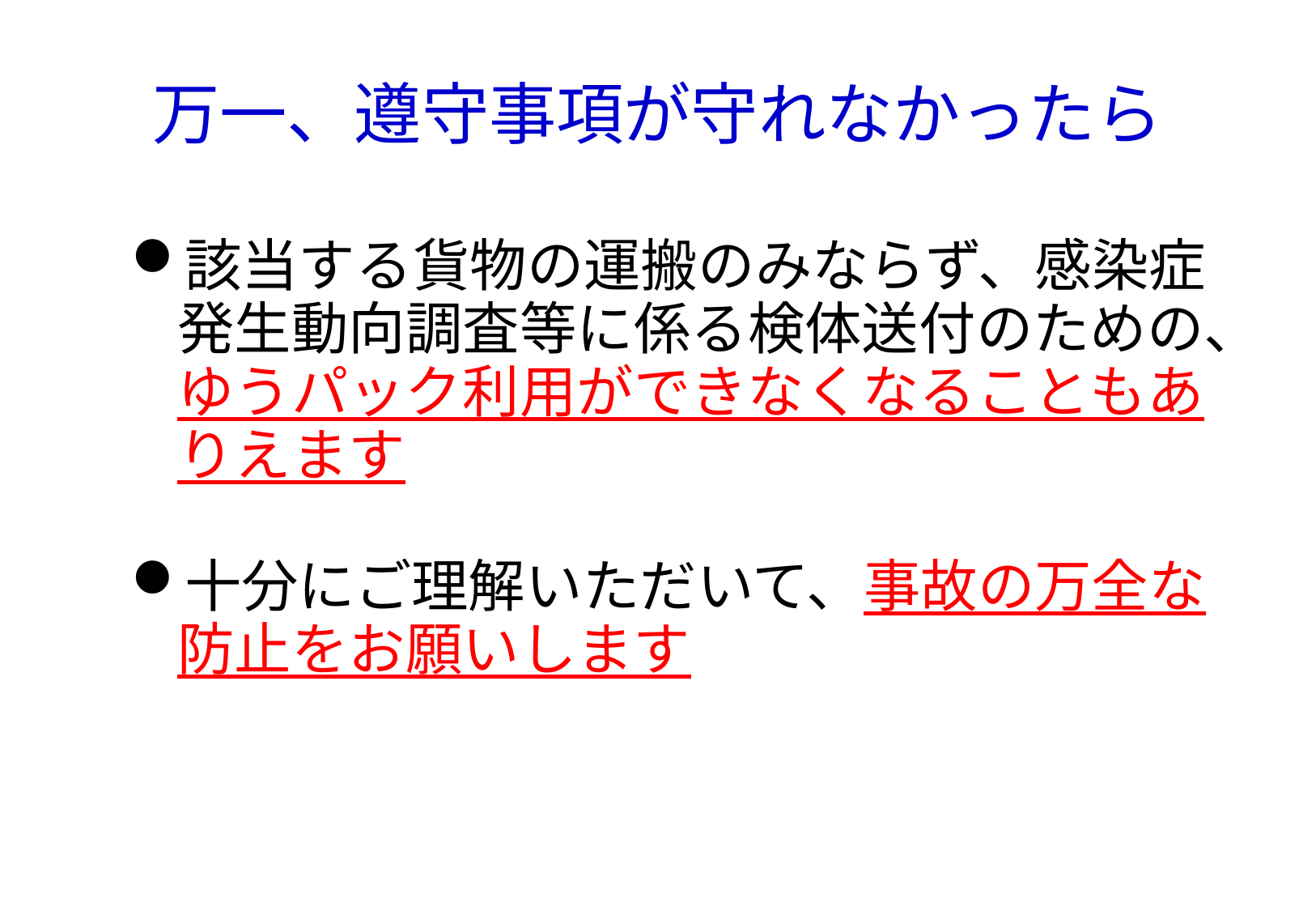

# 万一、遵守事項が守れなかったら
該当する貨物の運搬のみならず、感染症発生動向調査等に係る検体送付のための、ゆうパック利用ができなくなることもありえます

十分にご理解いただいて、事故の万全な防止をお願いします